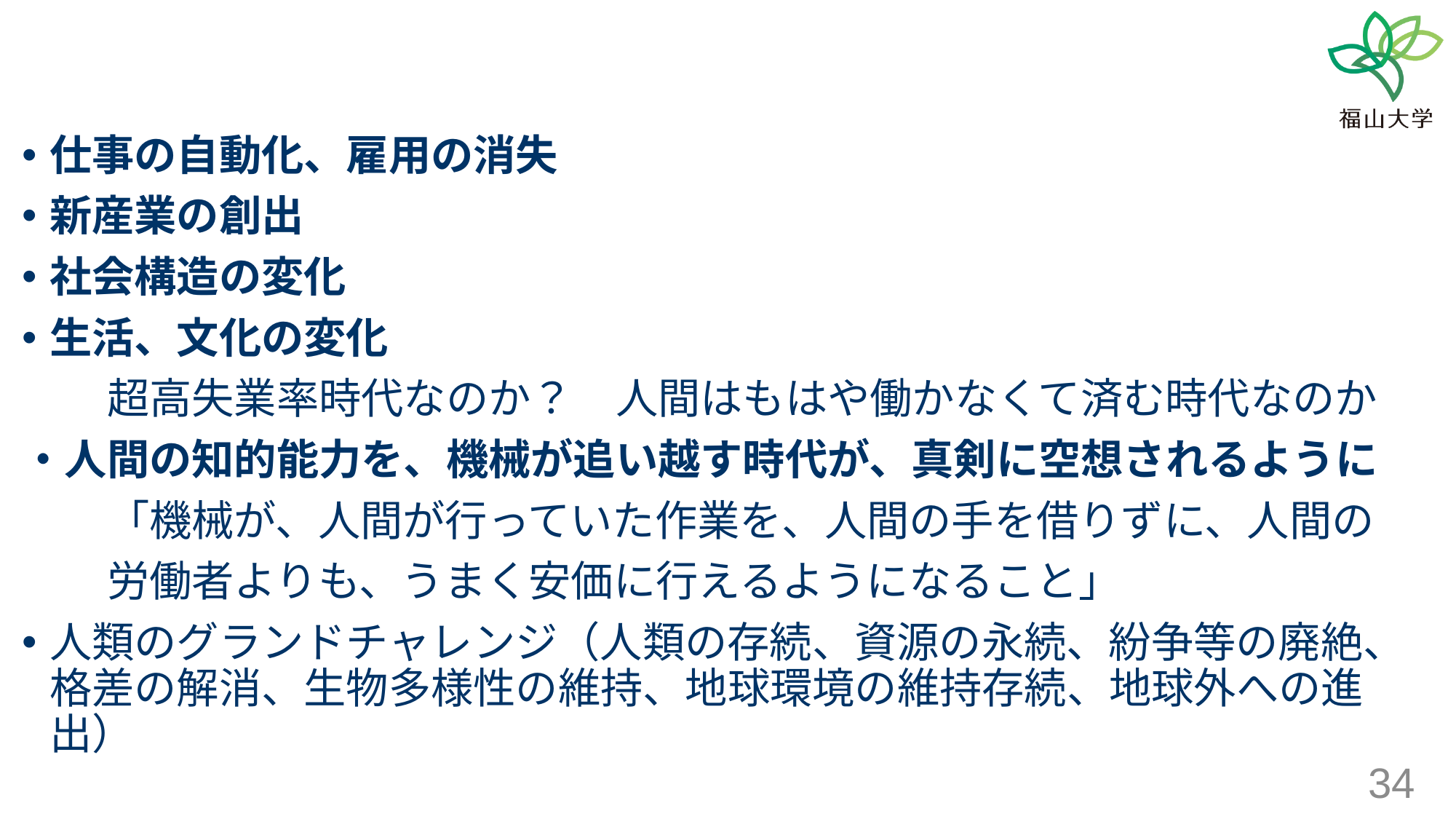

#
仕事の自動化、雇用の消失
新産業の創出
社会構造の変化
生活、文化の変化
　　超高失業率時代なのか？　人間はもはや働かなくて済む時代なのか
・人間の知的能力を、機械が追い越す時代が、真剣に空想されるように
　　「機械が、人間が行っていた作業を、人間の手を借りずに、人間の
　　労働者よりも、うまく安価に行えるようになること」
人類のグランドチャレンジ（人類の存続、資源の永続、紛争等の廃絶、格差の解消、生物多様性の維持、地球環境の維持存続、地球外への進出）

34